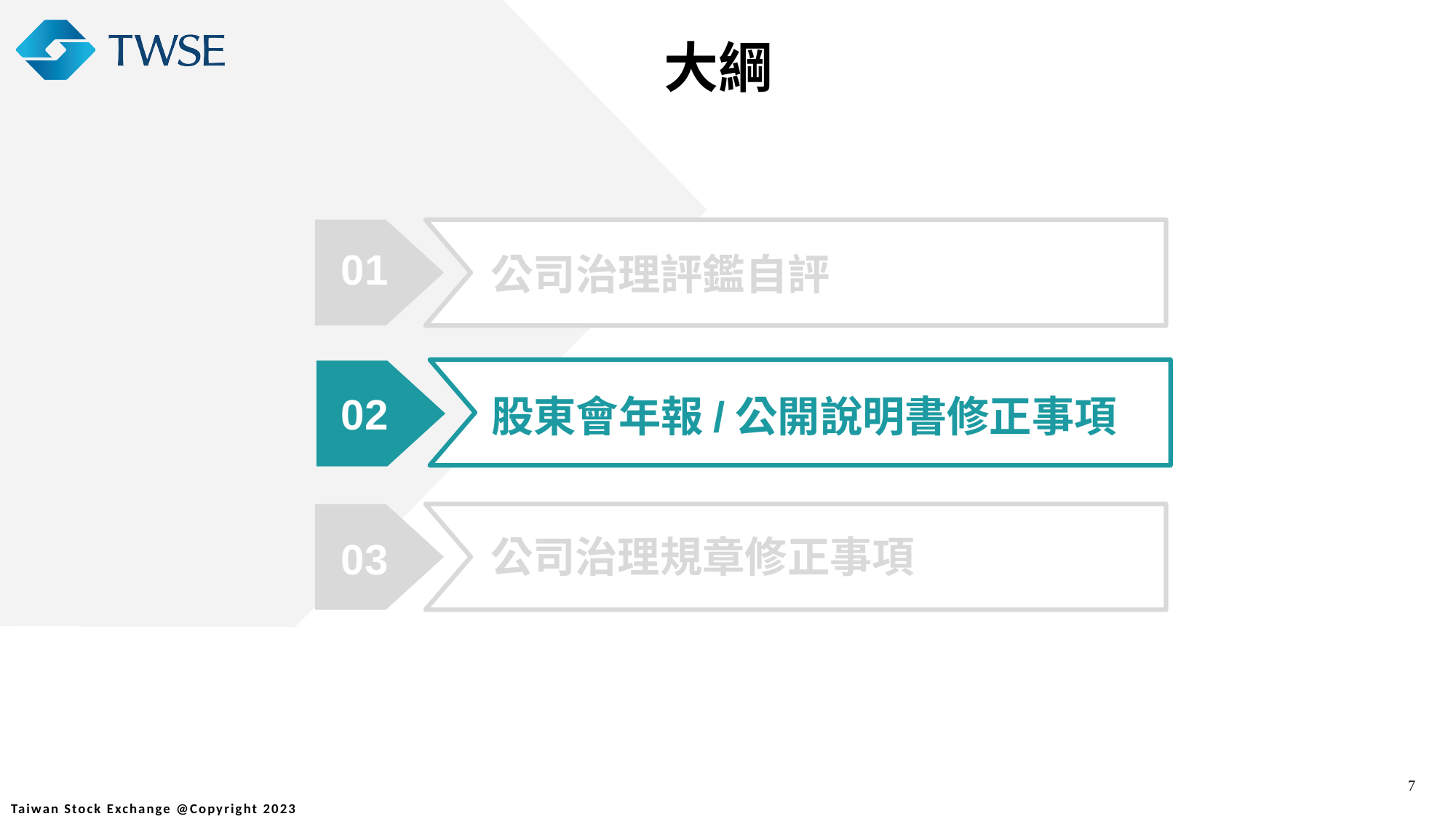

大綱

公司治理評鑑自評
01

股東會年報/公開說明書修正事項
02

公司治理規章修正事項
03
7